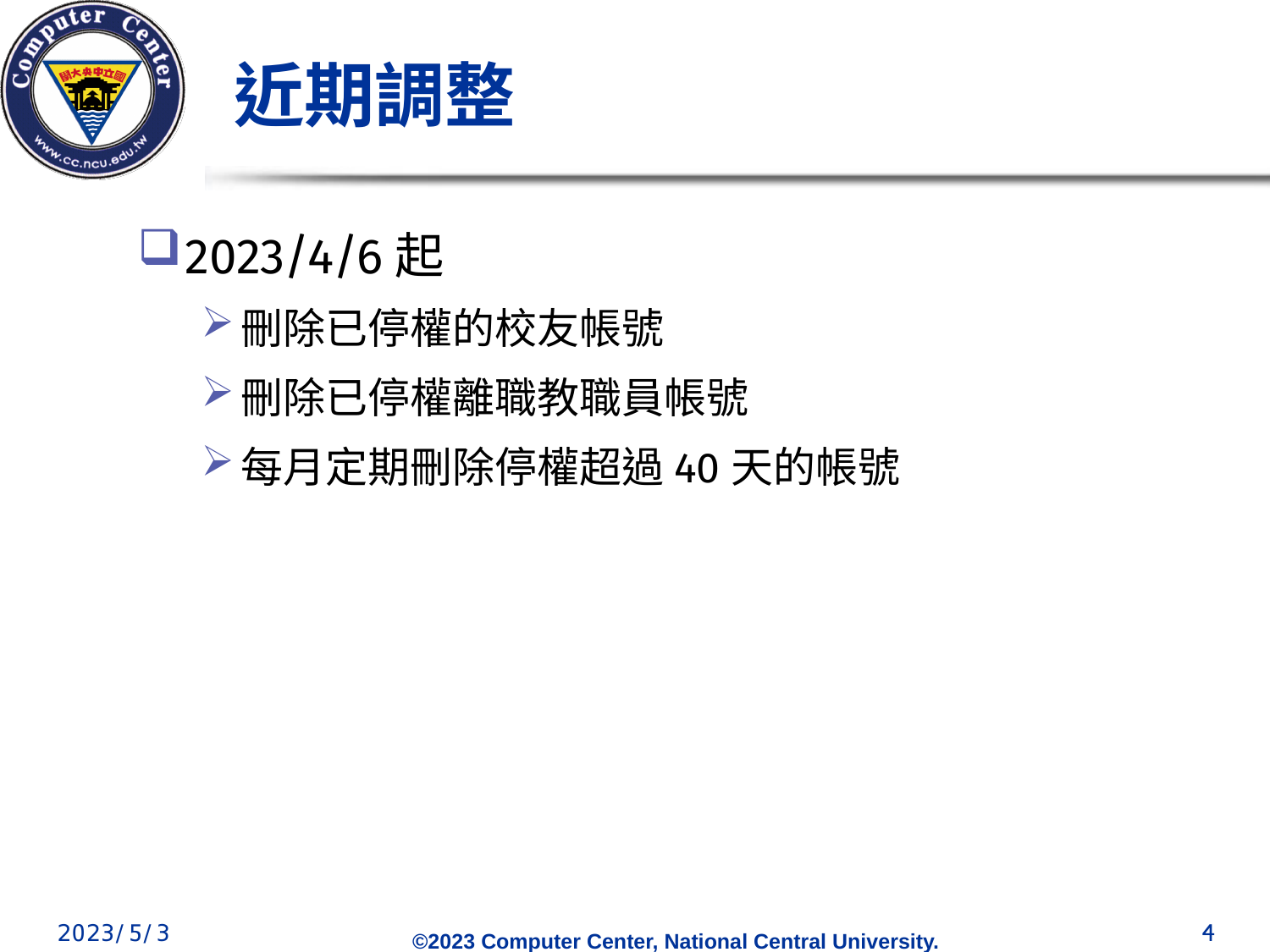

# 近期調整
2023/4/6起
刪除已停權的校友帳號
刪除已停權離職教職員帳號
每月定期刪除停權超過40天的帳號
2023/5/3
4